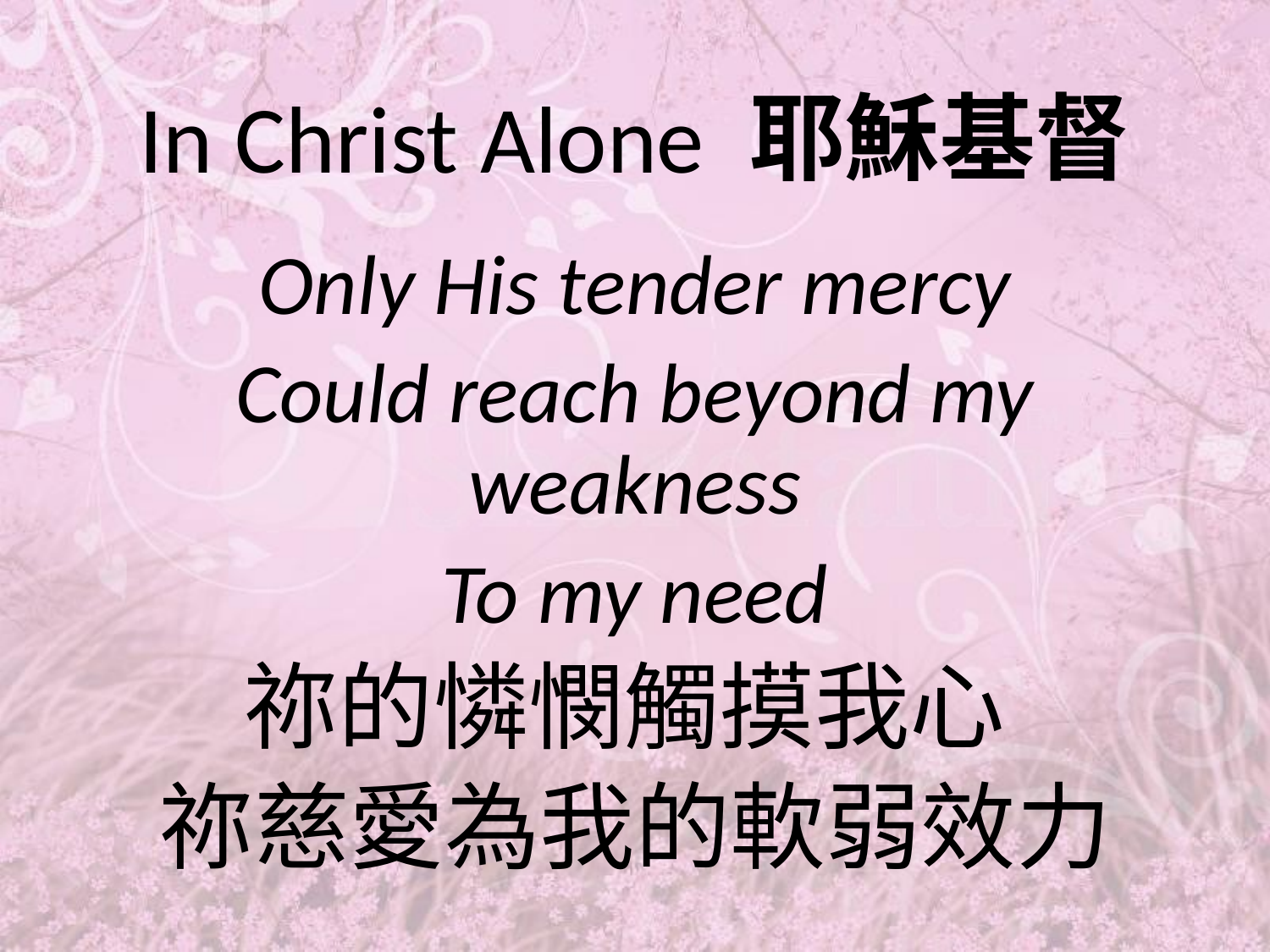

# In Christ Alone 耶穌基督
Only His tender mercy
Could reach beyond my weakness
To my need
祢的憐憫觸摸我心
祢慈愛為我的軟弱效力